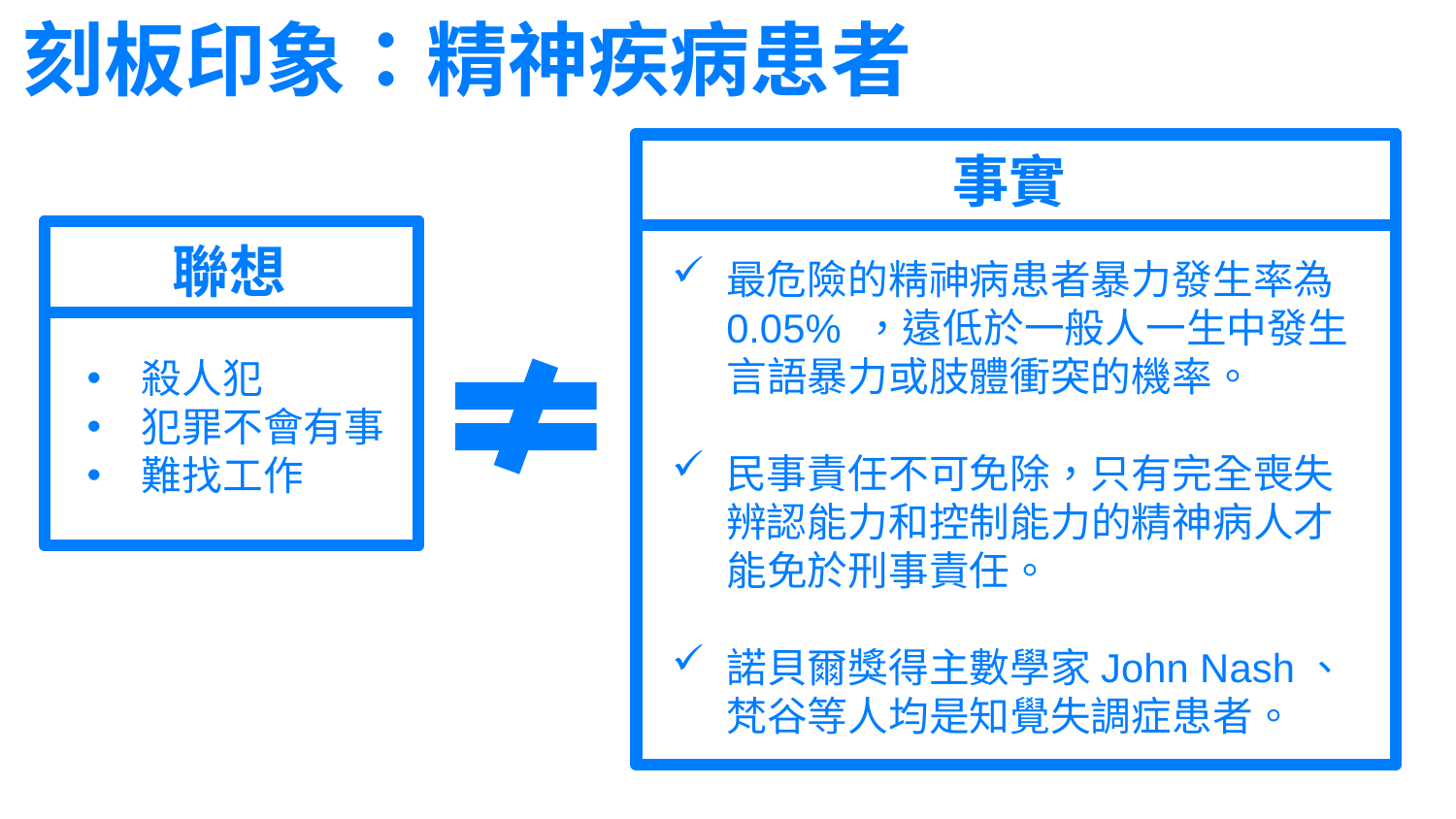

刻板印象：精神疾病患者

事實

聯想
最危險的精神病患者暴力發生率為0.05% ，遠低於一般人一生中發生言語暴力或肢體衝突的機率。

民事責任不可免除，只有完全喪失辨認能力和控制能力的精神病人才能免於刑事責任。

諾貝爾獎得主數學家John Nash、梵谷等人均是知覺失調症患者。
殺人犯
犯罪不會有事
難找工作